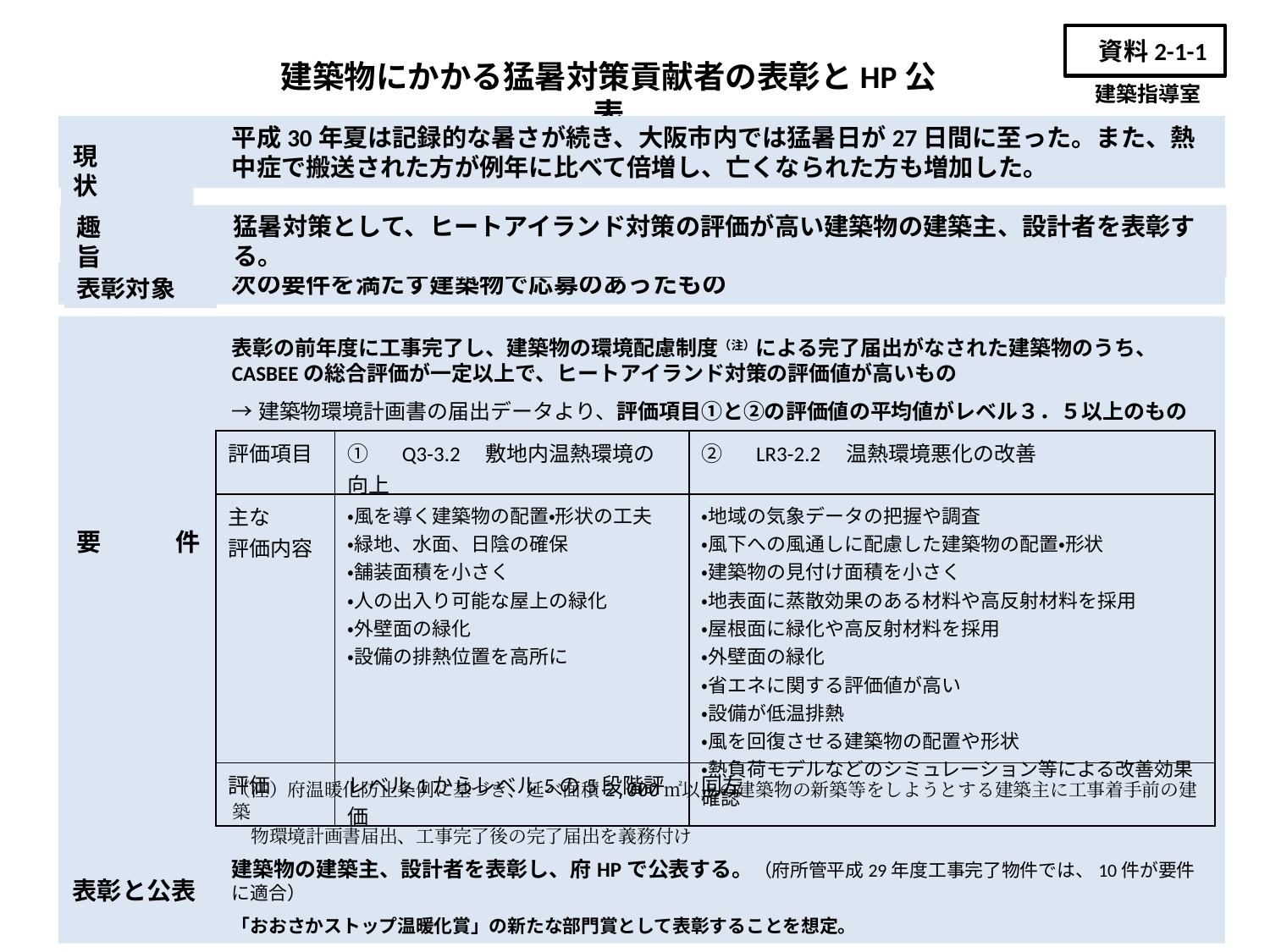

資料2-1-1
建築物にかかる猛暑対策貢献者の表彰とHP公表
建築指導室
平成30年夏は記録的な暑さが続き、大阪市内では猛暑日が27日間に至った。また、熱中症で搬送された方が例年に比べて倍増し、亡くなられた方も増加した。
現　　　状
猛暑対策として、ヒートアイランド対策の評価が高い建築物の建築主、設計者を表彰する。
趣　　　旨
次の要件を満たす建築物で応募のあったもの
表彰対象
表彰の前年度に工事完了し、建築物の環境配慮制度（注）による完了届出がなされた建築物のうち、
CASBEEの総合評価が一定以上で、ヒートアイランド対策の評価値が高いもの
→建築物環境計画書の届出データより、評価項目①と②の評価値の平均値がレベル３．５以上のもの

（注）府温暖化防止条例に基づき、延べ面積2,000㎡以上の建築物の新築等をしようとする建築主に工事着手前の建築
　物環境計画書届出、工事完了後の完了届出を義務付け
| 評価項目 | ①　Q3-3.2　敷地内温熱環境の向上 | ②　LR3-2.2　温熱環境悪化の改善 |
| --- | --- | --- |
| 主な 評価内容 | ・風を導く建築物の配置・形状の工夫 ・緑地、水面、日陰の確保 ・舗装面積を小さく ・人の出入り可能な屋上の緑化 ・外壁面の緑化 ・設備の排熱位置を高所に | ・地域の気象データの把握や調査 ・風下への風通しに配慮した建築物の配置・形状 ・建築物の見付け面積を小さく ・地表面に蒸散効果のある材料や高反射材料を採用 ・屋根面に緑化や高反射材料を採用 ・外壁面の緑化 ・省エネに関する評価値が高い ・設備が低温排熱 ・風を回復させる建築物の配置や形状 ・熱負荷モデルなどのシミュレーション等による改善効果確認 |
| 評価 | レベル1からレベル5の5段階評価 | 同左 |
要　　　件
建築物の建築主、設計者を表彰し、府HPで公表する。（府所管平成29年度工事完了物件では、10件が要件に適合）
「おおさかストップ温暖化賞」の新たな部門賞として表彰することを想定。
表彰と公表